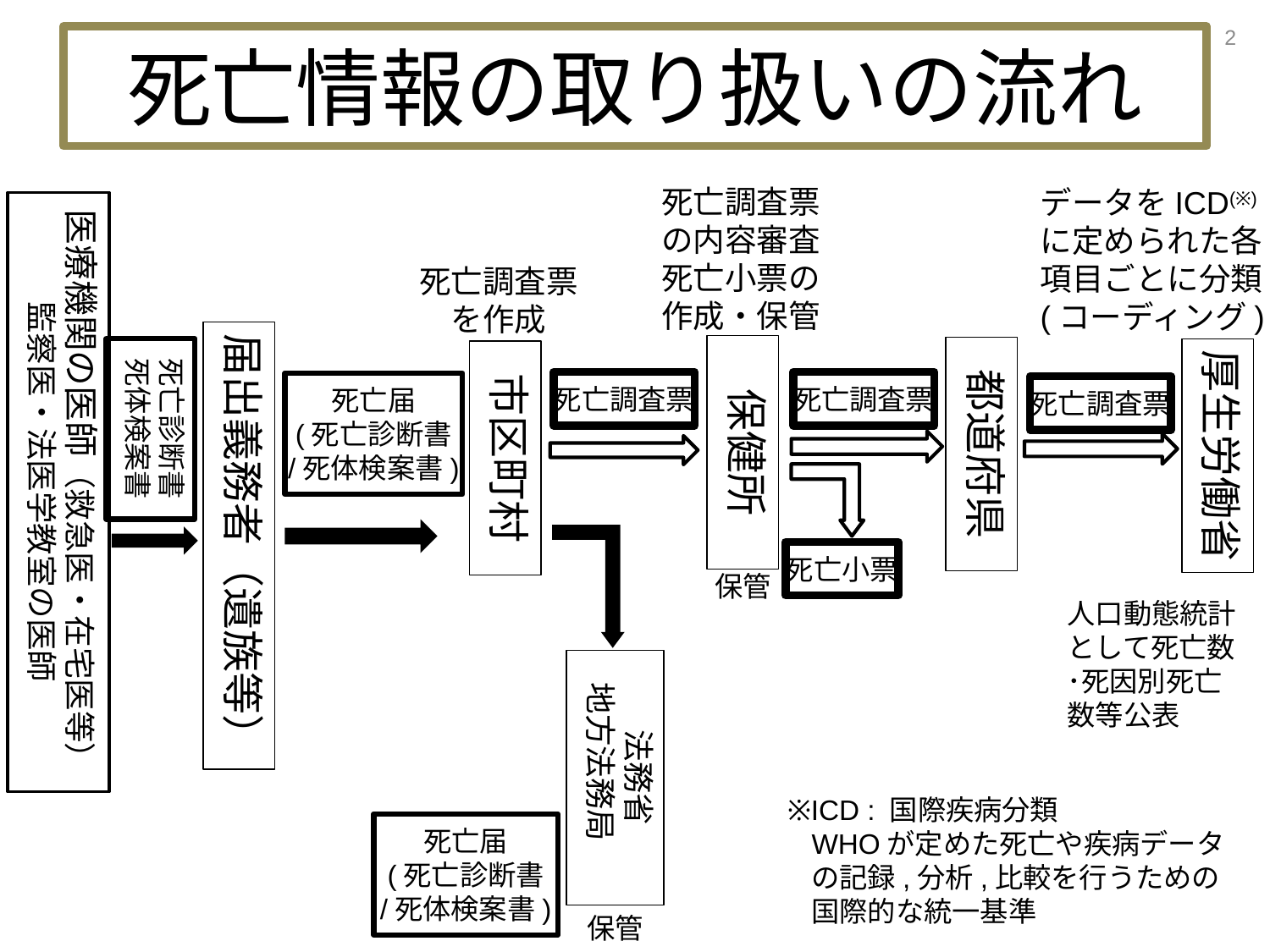

2
# 死亡情報の取り扱いの流れ
データをICD(※)に定められた各項目ごとに分類
(コーディング)
死亡調査票の内容審査
死亡小票の作成・保管
医療機関の医師（救急医・在宅医等）
監察医・法医学教室の医師
死亡調査票を作成
届出義務者（遺族等）
　保健所
 都道府県
死亡診断書
死体検案書
厚生労働省
 市区町村
死亡調査票
死亡調査票
死亡届
(死亡診断書
/死体検案書)
死亡調査票

死亡小票
保管
人口動態統計として死亡数
･死因別死亡数等公表
法務省
地方法務局
※ICD : 国際疾病分類
WHOが定めた死亡や疾病データの記録,分析,比較を行うための国際的な統一基準
死亡届
(死亡診断書
/死体検案書)
保管